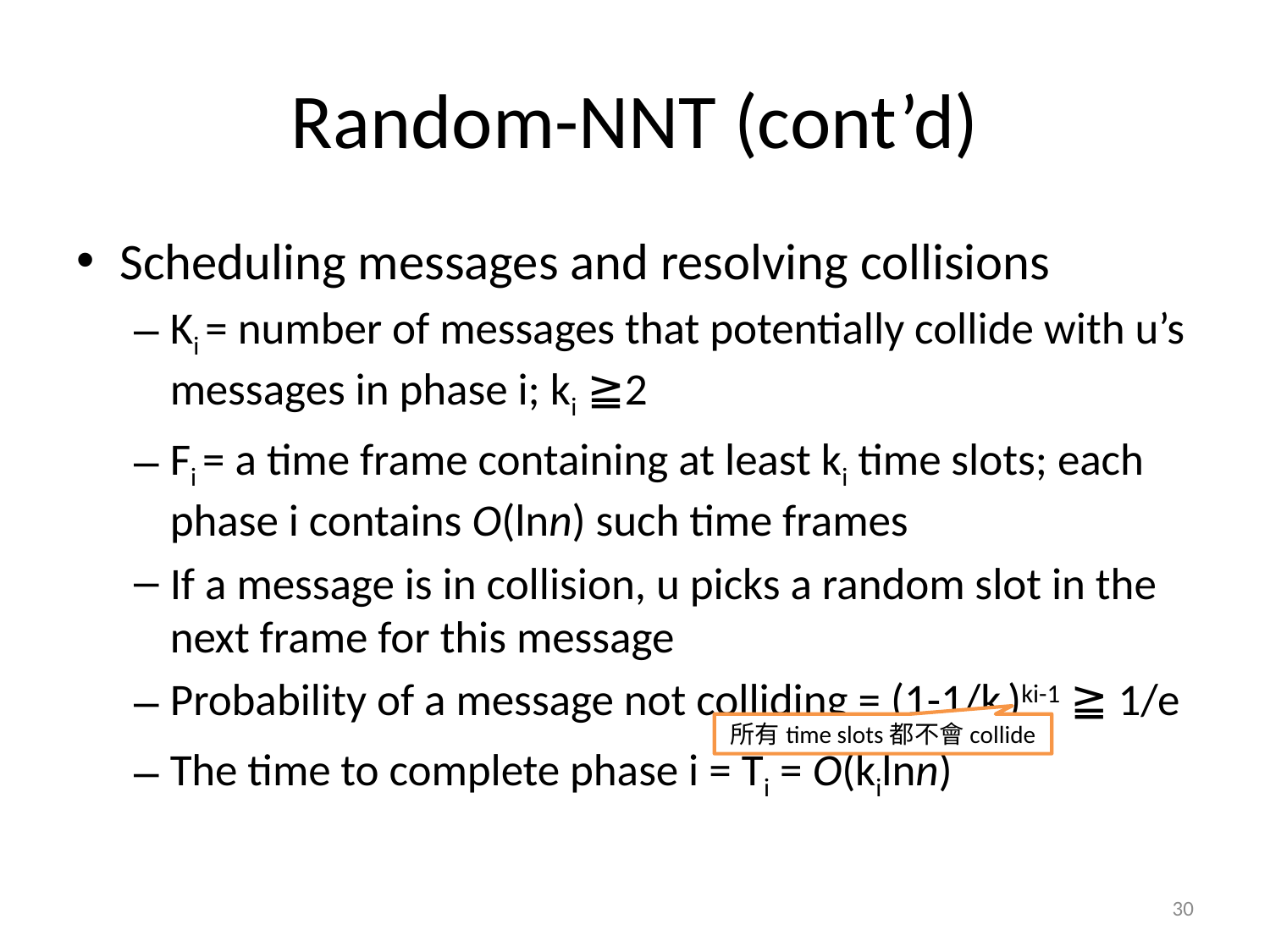

# Random-NNT (cont’d)
Scheduling messages and resolving collisions
Ki = number of messages that potentially collide with u’s messages in phase i; ki ≧2
Fi = a time frame containing at least ki time slots; each phase i contains O(lnn) such time frames
If a message is in collision, u picks a random slot in the next frame for this message
Probability of a message not colliding = (1-1/ki)ki-1 ≧ 1/e
The time to complete phase i = Ti = O(kilnn)
所有time slots都不會collide
30